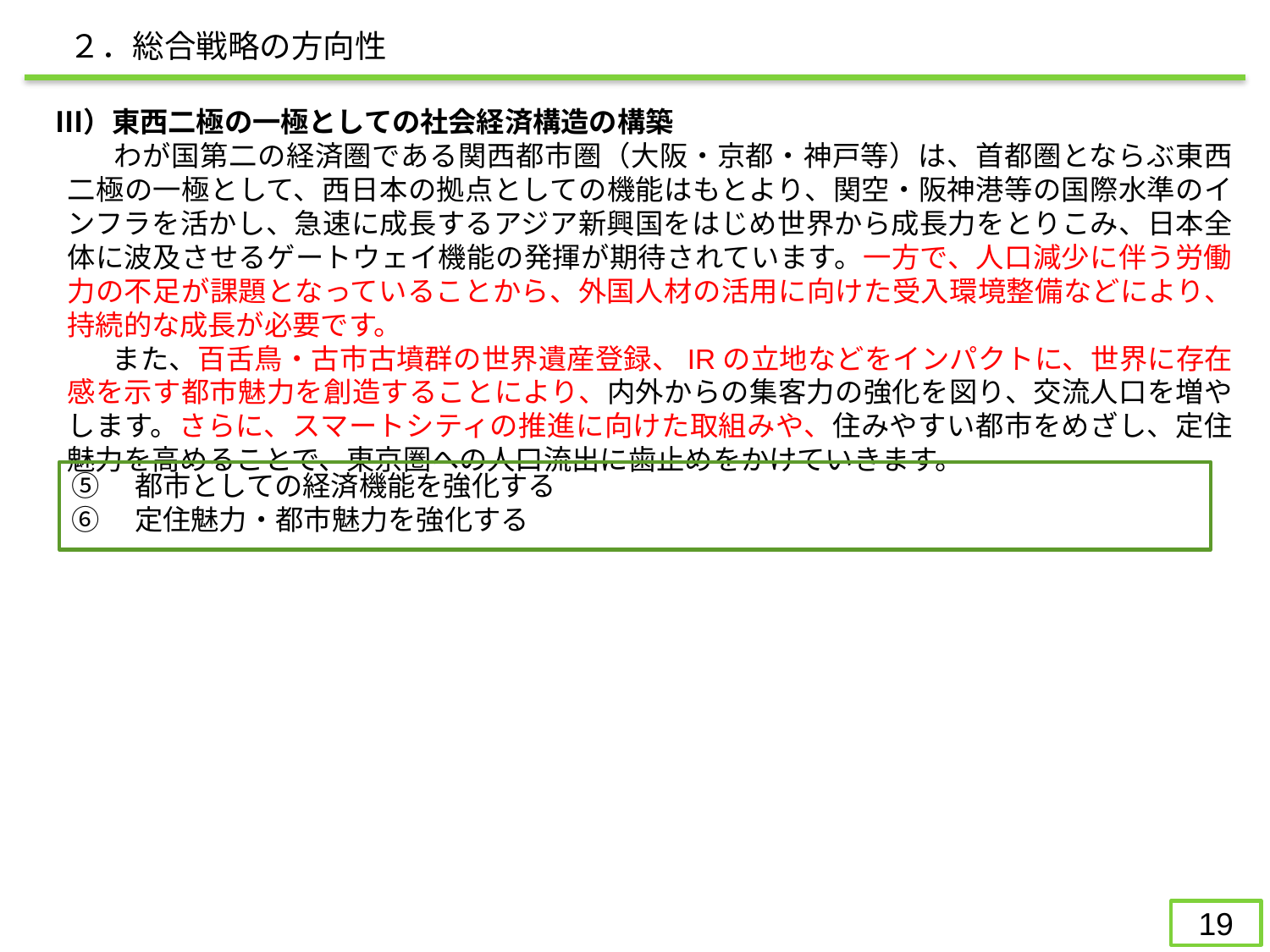

２．総合戦略の方向性
　Ⅲ）東西二極の一極としての社会経済構造の構築
　　　わが国第二の経済圏である関西都市圏（大阪・京都・神戸等）は、首都圏とならぶ東西二極の一極として、西日本の拠点としての機能はもとより、関空・阪神港等の国際水準のインフラを活かし、急速に成長するアジア新興国をはじめ世界から成長力をとりこみ、日本全体に波及させるゲートウェイ機能の発揮が期待されています。一方で、人口減少に伴う労働力の不足が課題となっていることから、外国人材の活用に向けた受入環境整備などにより、持続的な成長が必要です。
　　　また、百舌鳥・古市古墳群の世界遺産登録、IRの立地などをインパクトに、世界に存在感を示す都市魅力を創造することにより、内外からの集客力の強化を図り、交流人口を増やします。さらに、スマートシティの推進に向けた取組みや、住みやすい都市をめざし、定住魅力を高めることで、東京圏への人口流出に歯止めをかけていきます。

⑤　都市としての経済機能を強化する
⑥　定住魅力・都市魅力を強化する
19